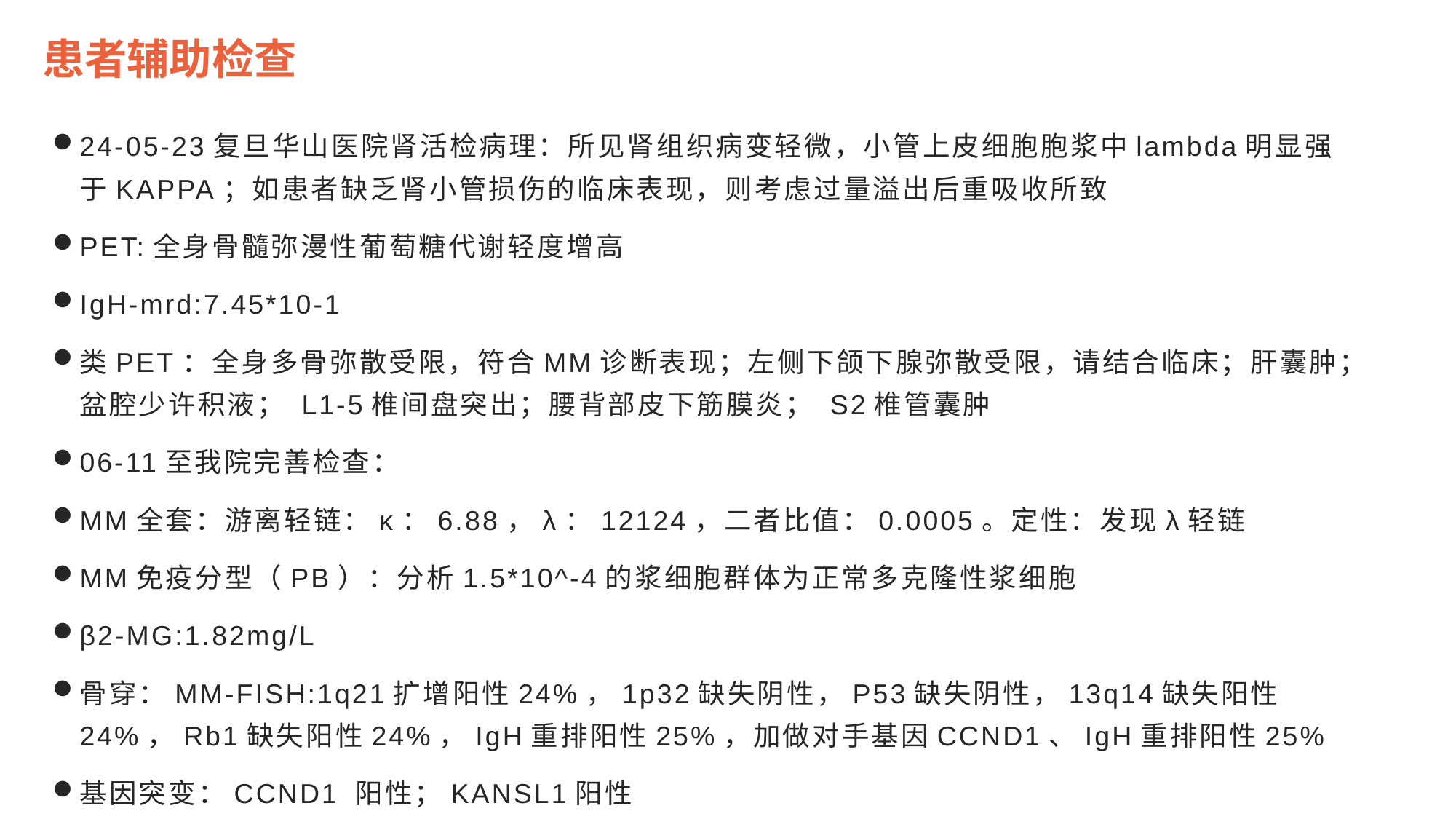

患者辅助检查
24-05-23复旦华山医院肾活检病理：所见肾组织病变轻微，小管上皮细胞胞浆中lambda明显强于KAPPA；如患者缺乏肾小管损伤的临床表现，则考虑过量溢出后重吸收所致
PET:全身骨髓弥漫性葡萄糖代谢轻度增高
IgH-mrd:7.45*10-1
类PET：全身多骨弥散受限，符合MM诊断表现；左侧下颌下腺弥散受限，请结合临床；肝囊肿；盆腔少许积液； L1-5椎间盘突出；腰背部皮下筋膜炎； S2椎管囊肿
06-11至我院完善检查：
MM全套：游离轻链：κ：6.88，λ：12124，二者比值：0.0005。定性：发现λ轻链
MM免疫分型（PB）：分析1.5*10^-4的浆细胞群体为正常多克隆性浆细胞
β2-MG:1.82mg/L
骨穿：MM-FISH:1q21扩增阳性24%，1p32缺失阴性，P53缺失阴性，13q14缺失阳性24%，Rb1缺失阳性24%，IgH重排阳性25%，加做对手基因CCND1、IgH重排阳性25%
基因突变：CCND1 阳性；KANSL1阳性